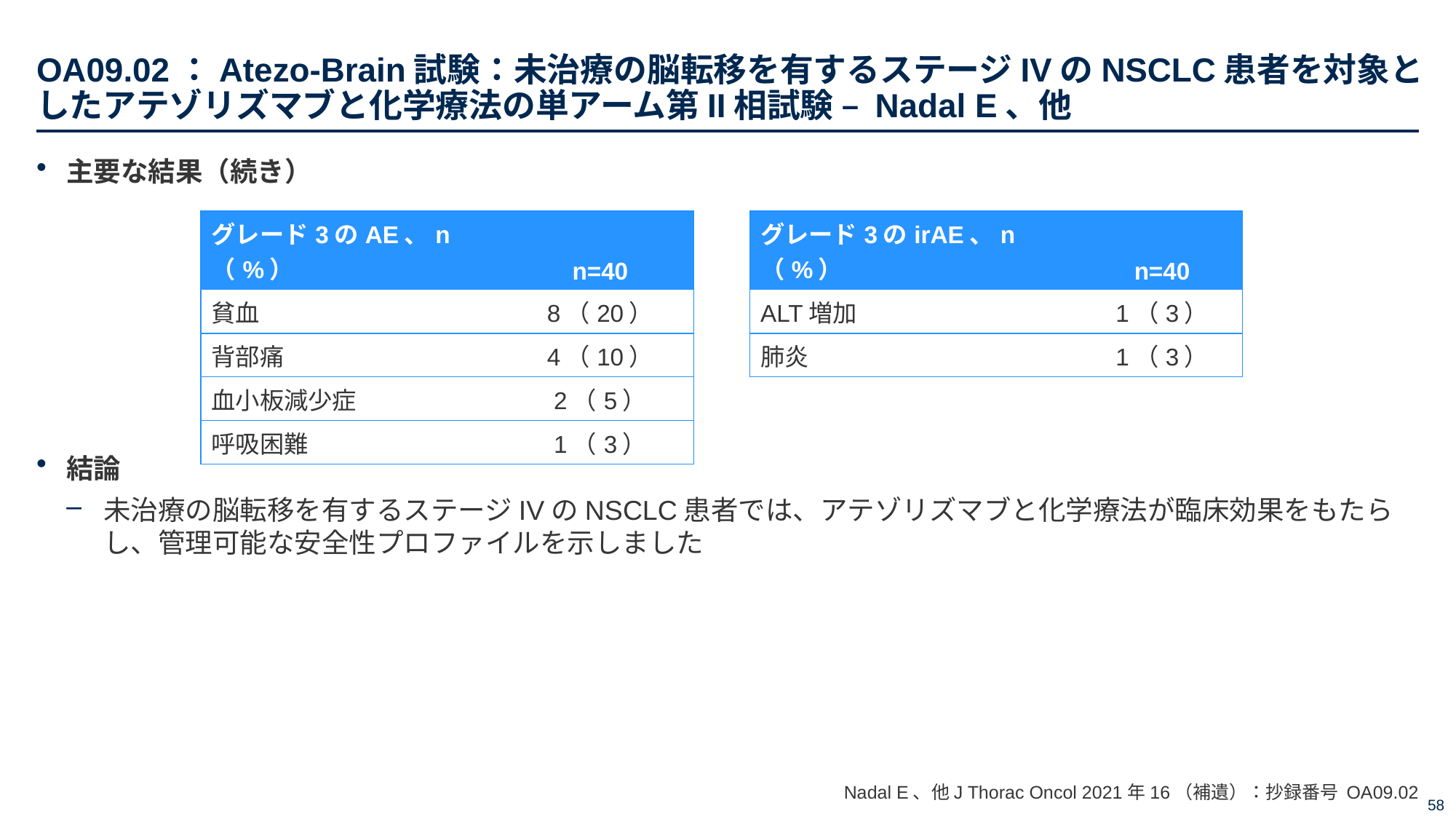

# OA09.02：Atezo-Brain試験：未治療の脳転移を有するステージIVのNSCLC患者を対象としたアテゾリズマブと化学療法の単アーム第II相試験 – Nadal E、他
主要な結果（続き）
結論
未治療の脳転移を有するステージIVのNSCLC患者では、アテゾリズマブと化学療法が臨床効果をもたらし、管理可能な安全性プロファイルを示しました
| グレード3のAE、n（%） | n=40 |
| --- | --- |
| 貧血 | 8（20） |
| 背部痛 | 4（10） |
| 血小板減少症 | 2（5） |
| 呼吸困難 | 1（3） |
| グレード3のirAE、n（%） | n=40 |
| --- | --- |
| ALT増加 | 1（3） |
| 肺炎 | 1（3） |
Nadal E、他J Thorac Oncol 2021年16（補遺）：抄録番号 OA09.02